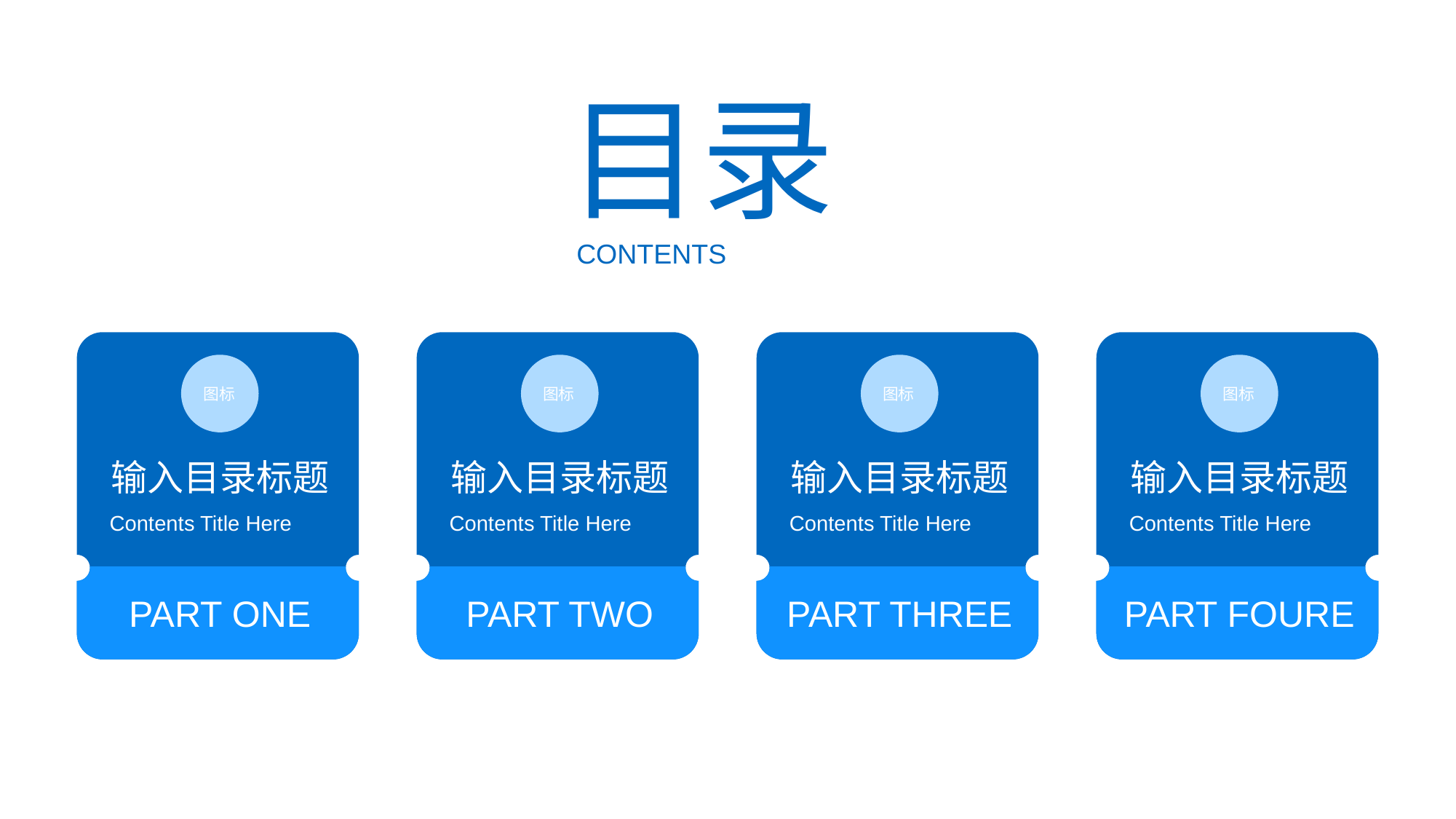

目录
CONTENTS

图标
图标
图标
图标
输入目录标题
输入目录标题
输入目录标题
输入目录标题
Contents Title Here
Contents Title Here
Contents Title Here
Contents Title Here

PART ONE
PART TWO
PART THREE
PART FOURE